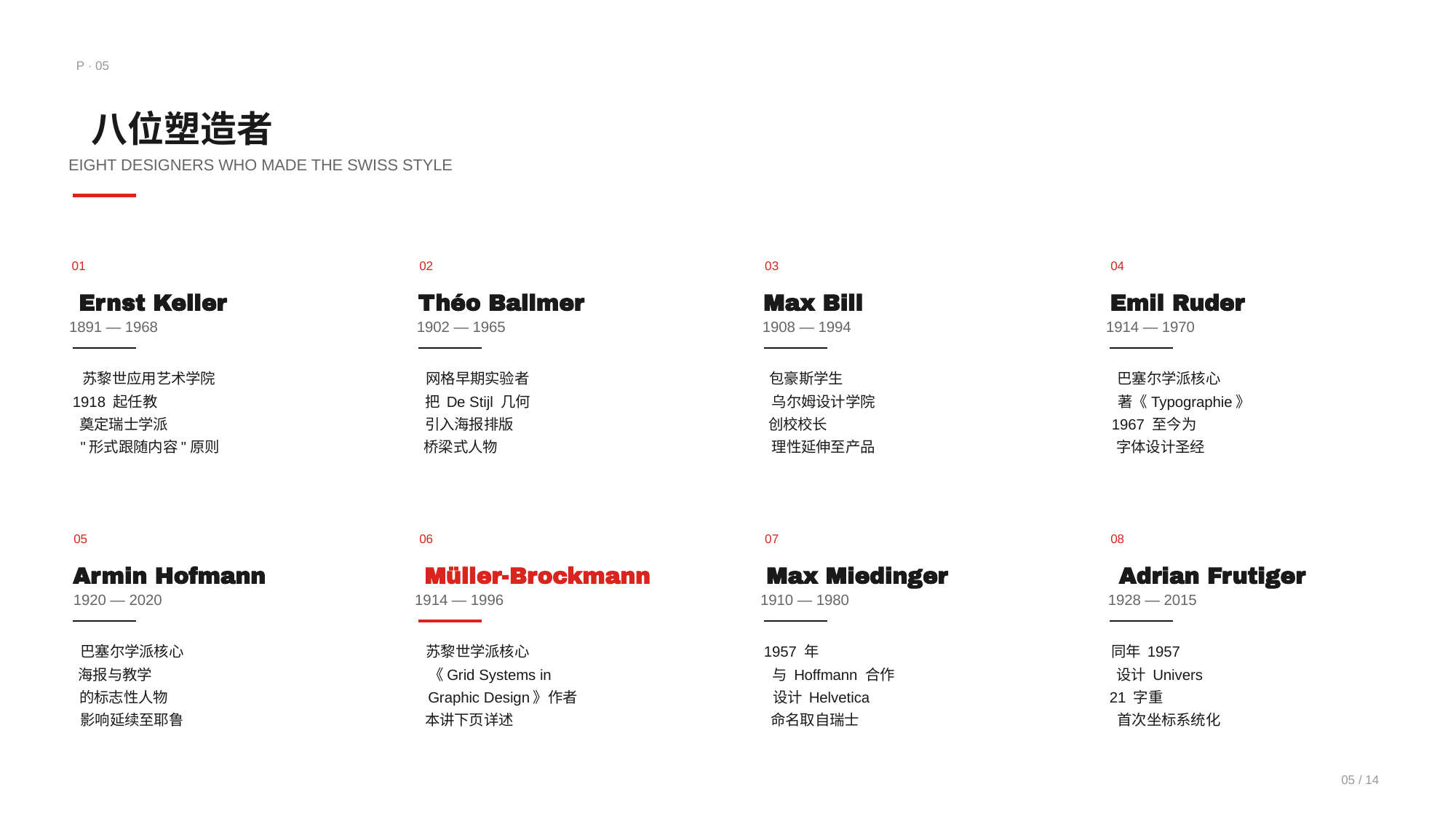

P · 05
八位塑造者
EIGHT DESIGNERS WHO MADE THE SWISS STYLE

01
Ernst Keller
1891 — 1968

苏黎世应用艺术学院
1918 起任教
奠定瑞士学派
"形式跟随内容"原则
02
Théo Ballmer
1902 — 1965

网格早期实验者
把 De Stijl 几何
引入海报排版
桥梁式人物
03
Max Bill
1908 — 1994

包豪斯学生
乌尔姆设计学院
创校校长
理性延伸至产品
04
Emil Ruder
1914 — 1970

巴塞尔学派核心
著《Typographie》
1967 至今为
字体设计圣经
05
Armin Hofmann
1920 — 2020

巴塞尔学派核心
海报与教学
的标志性人物
影响延续至耶鲁
06
Müller-Brockmann
1914 — 1996

苏黎世学派核心
《Grid Systems in
Graphic Design》作者
本讲下页详述
07
Max Miedinger
1910 — 1980

1957 年
与 Hoffmann 合作
设计 Helvetica
命名取自瑞士
08
Adrian Frutiger
1928 — 2015

同年 1957
设计 Univers
21 字重
首次坐标系统化
05 / 14